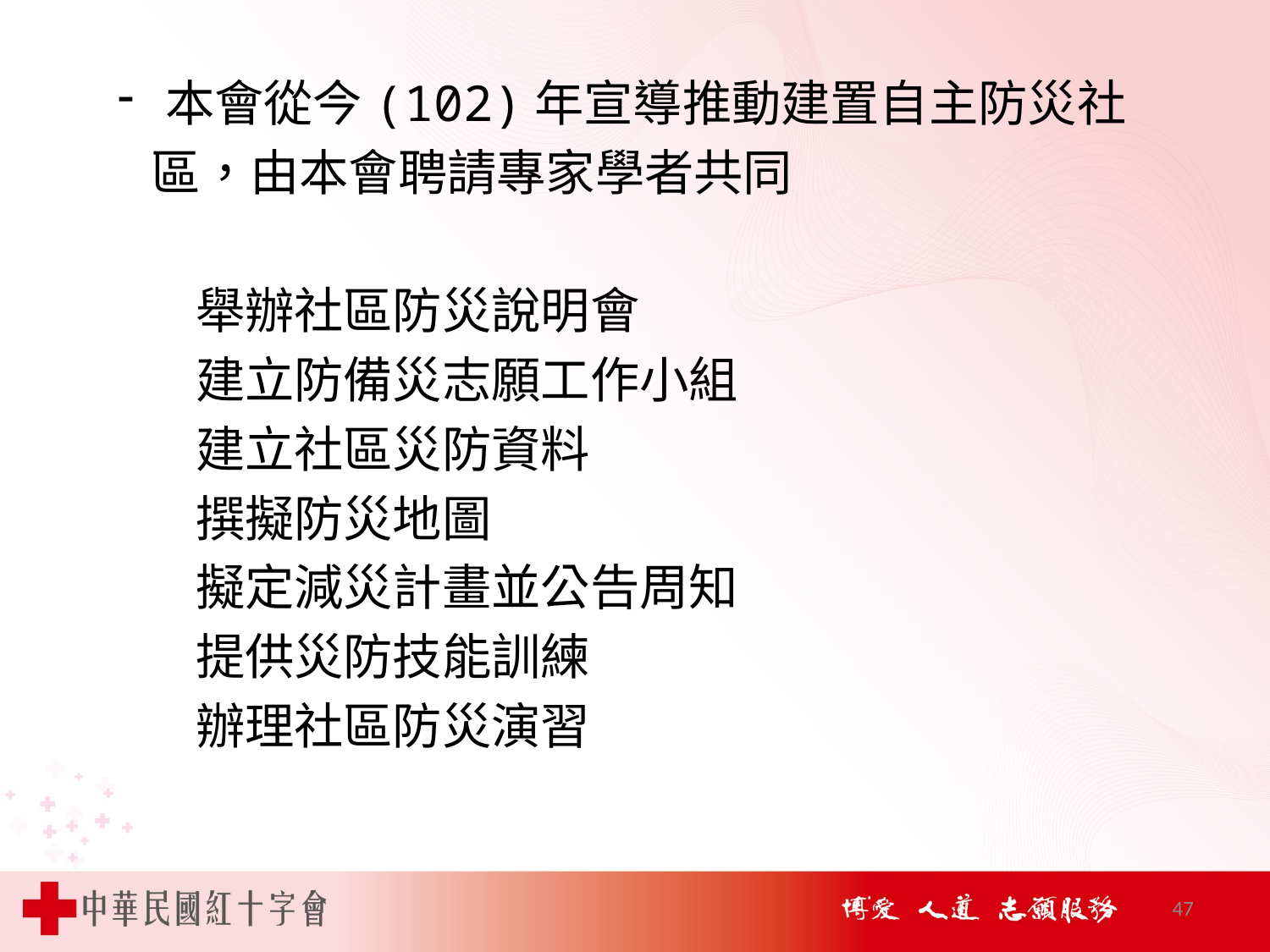

本會從今(102)年宣導推動建置自主防災社
  區，由本會聘請專家學者共同

      舉辦社區防災說明會
      建立防備災志願工作小組
      建立社區災防資料
      撰擬防災地圖
      擬定減災計畫並公告周知
      提供災防技能訓練
      辦理社區防災演習
47